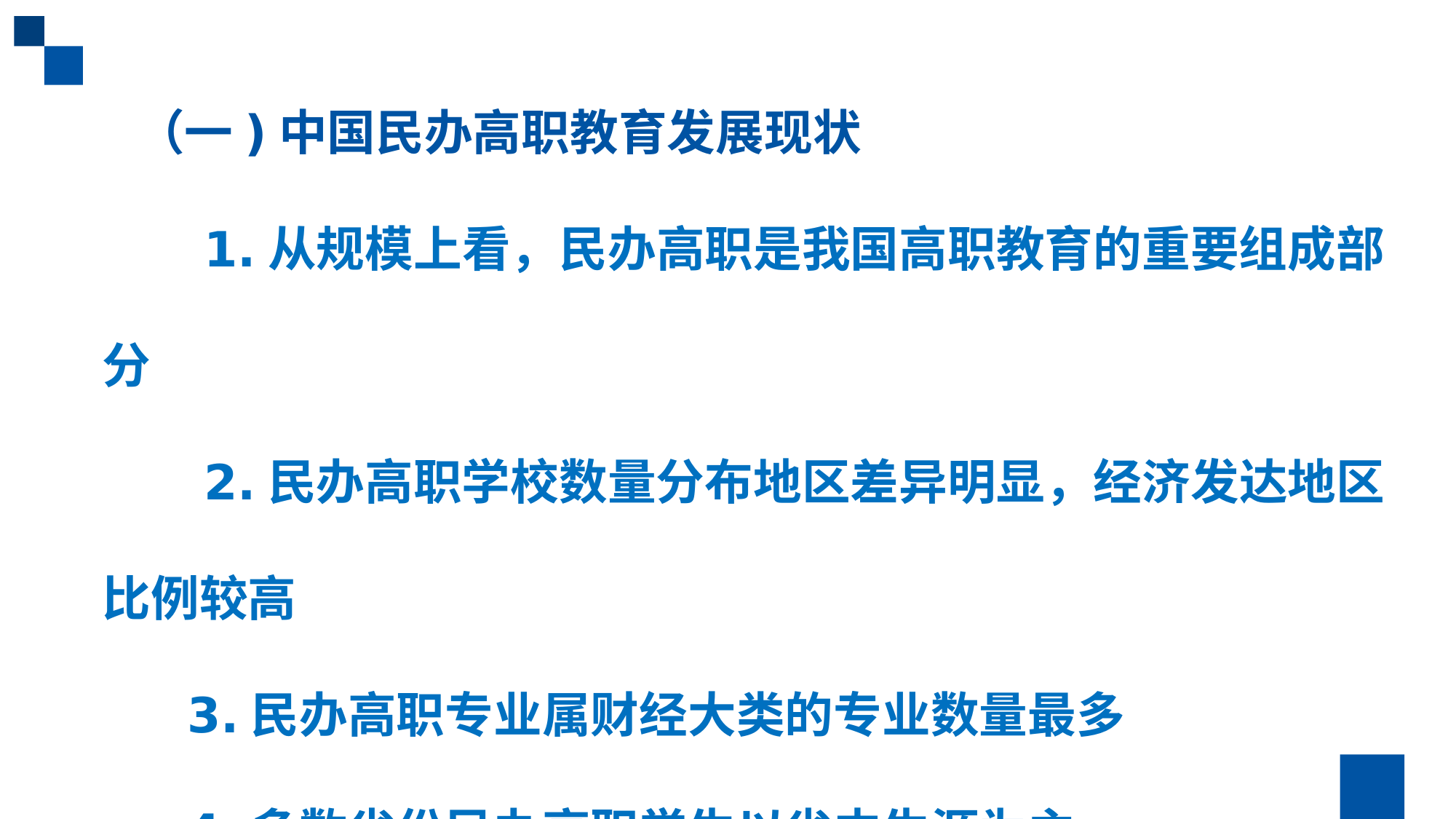

（一)中国民办高职教育发展现状
      1.从规模上看，民办高职是我国高职教育的重要组成部分
      2.民办高职学校数量分布地区差异明显，经济发达地区比例较高
     3.民办高职专业属财经大类的专业数量最多
     4.多数省份民办高职学生以省内生源为主

109